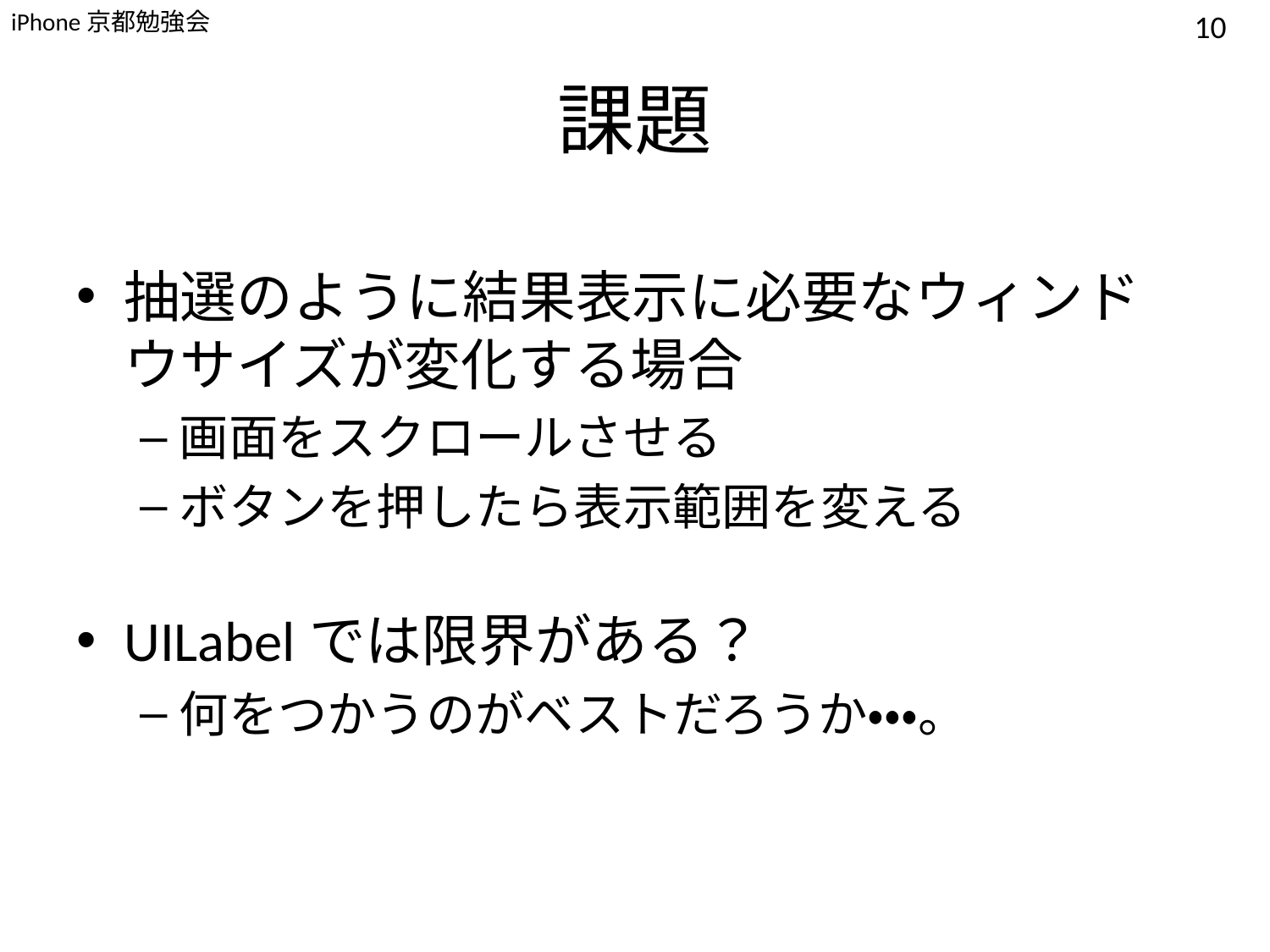

10
# 課題
抽選のように結果表示に必要なウィンドウサイズが変化する場合
画面をスクロールさせる
ボタンを押したら表示範囲を変える
UILabelでは限界がある？
何をつかうのがベストだろうか・・・。